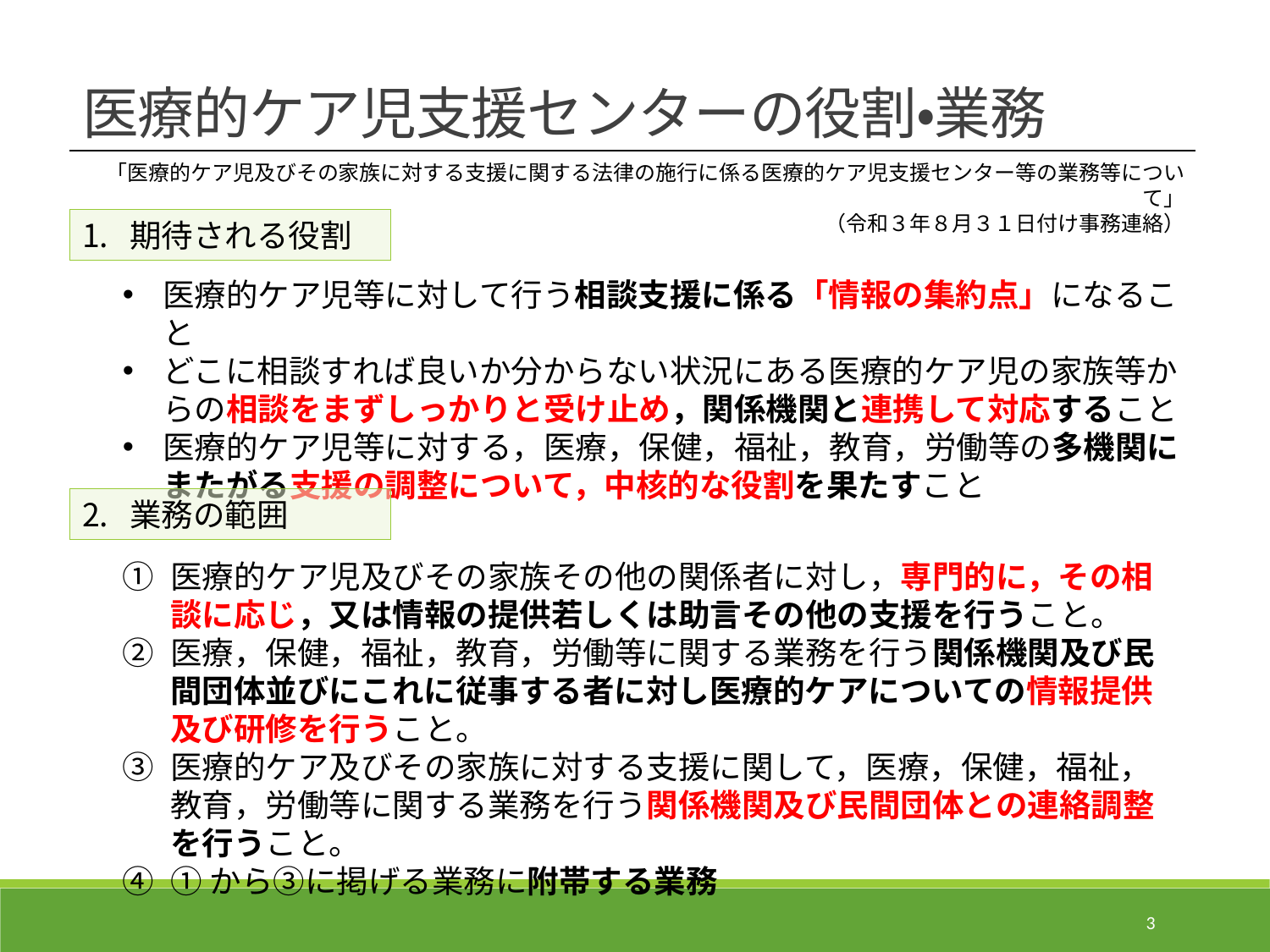

医療的ケア児支援センターの役割・業務
「医療的ケア児及びその家族に対する支援に関する法律の施行に係る医療的ケア児支援センター等の業務等について」
（令和３年８月３１日付け事務連絡）
期待される役割
医療的ケア児等に対して行う相談支援に係る「情報の集約点」になること
どこに相談すれば良いか分からない状況にある医療的ケア児の家族等からの相談をまずしっかりと受け止め，関係機関と連携して対応すること
医療的ケア児等に対する，医療，保健，福祉，教育，労働等の多機関にまたがる支援の調整について，中核的な役割を果たすこと
業務の範囲
医療的ケア児及びその家族その他の関係者に対し，専門的に，その相談に応じ，又は情報の提供若しくは助言その他の支援を行うこと。
医療，保健，福祉，教育，労働等に関する業務を行う関係機関及び民間団体並びにこれに従事する者に対し医療的ケアについての情報提供及び研修を行うこと。
医療的ケア及びその家族に対する支援に関して，医療，保健，福祉，教育，労働等に関する業務を行う関係機関及び民間団体との連絡調整を行うこと。
①から③に掲げる業務に附帯する業務
3